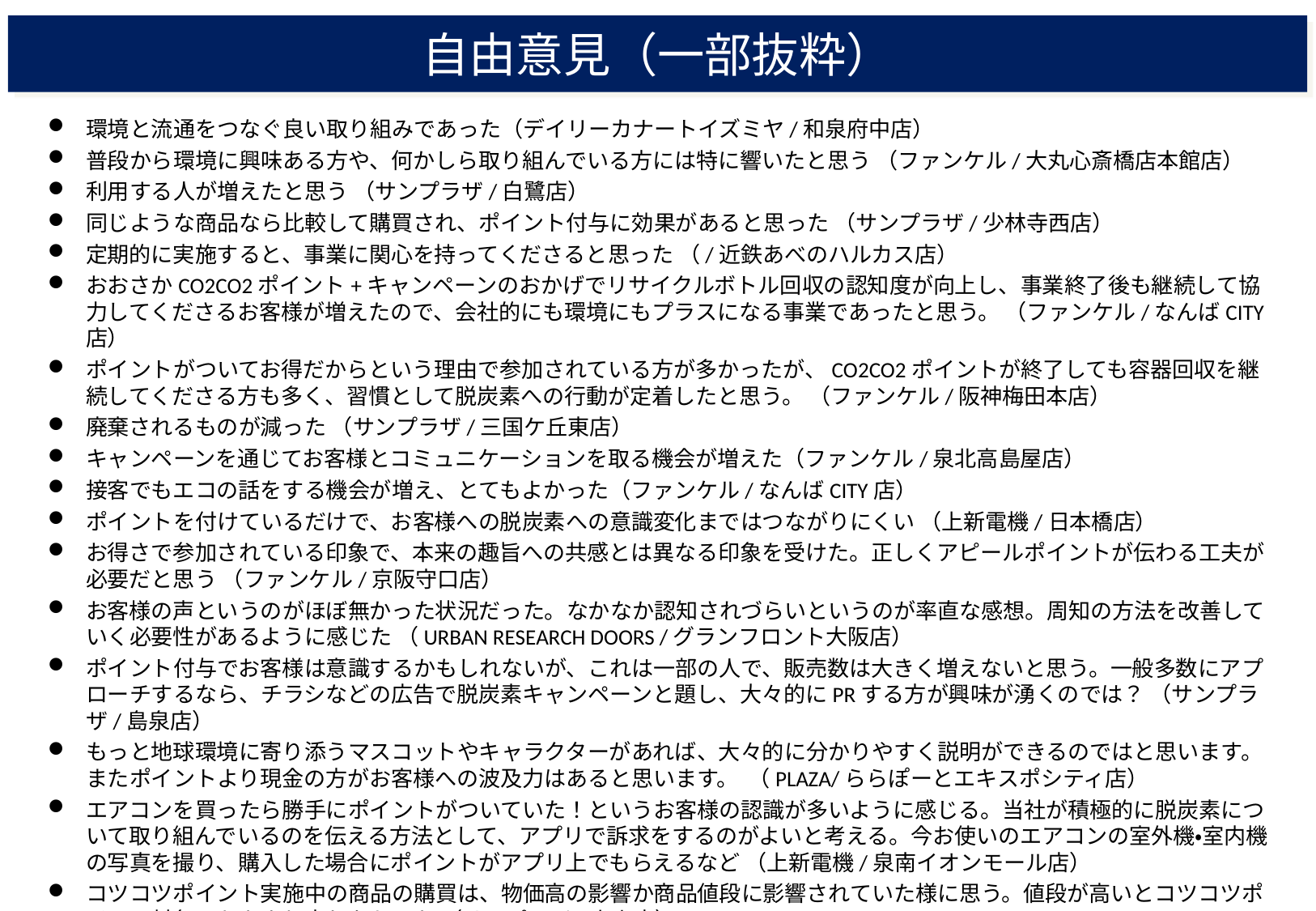

自由意見（一部抜粋）
環境と流通をつなぐ良い取り組みであった（デイリーカナートイズミヤ/和泉府中店）
普段から環境に興味ある方や、何かしら取り組んでいる方には特に響いたと思う （ファンケル/大丸心斎橋店本館店）
利用する人が増えたと思う （サンプラザ/白鷺店）
同じような商品なら比較して購買され、ポイント付与に効果があると思った （サンプラザ/少林寺西店）
定期的に実施すると、事業に関心を持ってくださると思った （/近鉄あべのハルカス店）
おおさかCO2CO2ポイント+キャンペーンのおかげでリサイクルボトル回収の認知度が向上し、事業終了後も継続して協力してくださるお客様が増えたので、会社的にも環境にもプラスになる事業であったと思う。 （ファンケル/なんばCITY店）
ポイントがついてお得だからという理由で参加されている方が多かったが、CO2CO2ポイントが終了しても容器回収を継続してくださる方も多く、習慣として脱炭素への行動が定着したと思う。 （ファンケル/阪神梅田本店）
廃棄されるものが減った （サンプラザ/三国ケ丘東店）
キャンペーンを通じてお客様とコミュニケーションを取る機会が増えた（ファンケル/泉北高島屋店）
接客でもエコの話をする機会が増え、とてもよかった（ファンケル/なんばCITY店）
ポイントを付けているだけで、お客様への脱炭素への意識変化まではつながりにくい （上新電機/日本橋店）
お得さで参加されている印象で、本来の趣旨への共感とは異なる印象を受けた。正しくアピールポイントが伝わる工夫が必要だと思う （ファンケル/京阪守口店）
お客様の声というのがほぼ無かった状況だった。なかなか認知されづらいというのが率直な感想。周知の方法を改善していく必要性があるように感じた （URBAN RESEARCH DOORS /グランフロント大阪店）
ポイント付与でお客様は意識するかもしれないが、これは一部の人で、販売数は大きく増えないと思う。一般多数にアプローチするなら、チラシなどの広告で脱炭素キャンペーンと題し、大々的にPRする方が興味が湧くのでは？ （サンプラザ/島泉店）
もっと地球環境に寄り添うマスコットやキャラクターがあれば、大々的に分かりやすく説明ができるのではと思います。またポイントより現金の方がお客様への波及力はあると思います。  （PLAZA/ららぽーとエキスポシティ店）
エアコンを買ったら勝手にポイントがついていた！というお客様の認識が多いように感じる。当社が積極的に脱炭素について取り組んでいるのを伝える方法として、アプリで訴求をするのがよいと考える。今お使いのエアコンの室外機・室内機の写真を撮り、購入した場合にポイントがアプリ上でもらえるなど （上新電機/泉南イオンモール店）
コツコツポイント実施中の商品の購買は、物価高の影響か商品値段に影響されていた様に思う。値段が高いとコツコツポイント対象でもあまり売れなかった （サンプラザ/小山店）